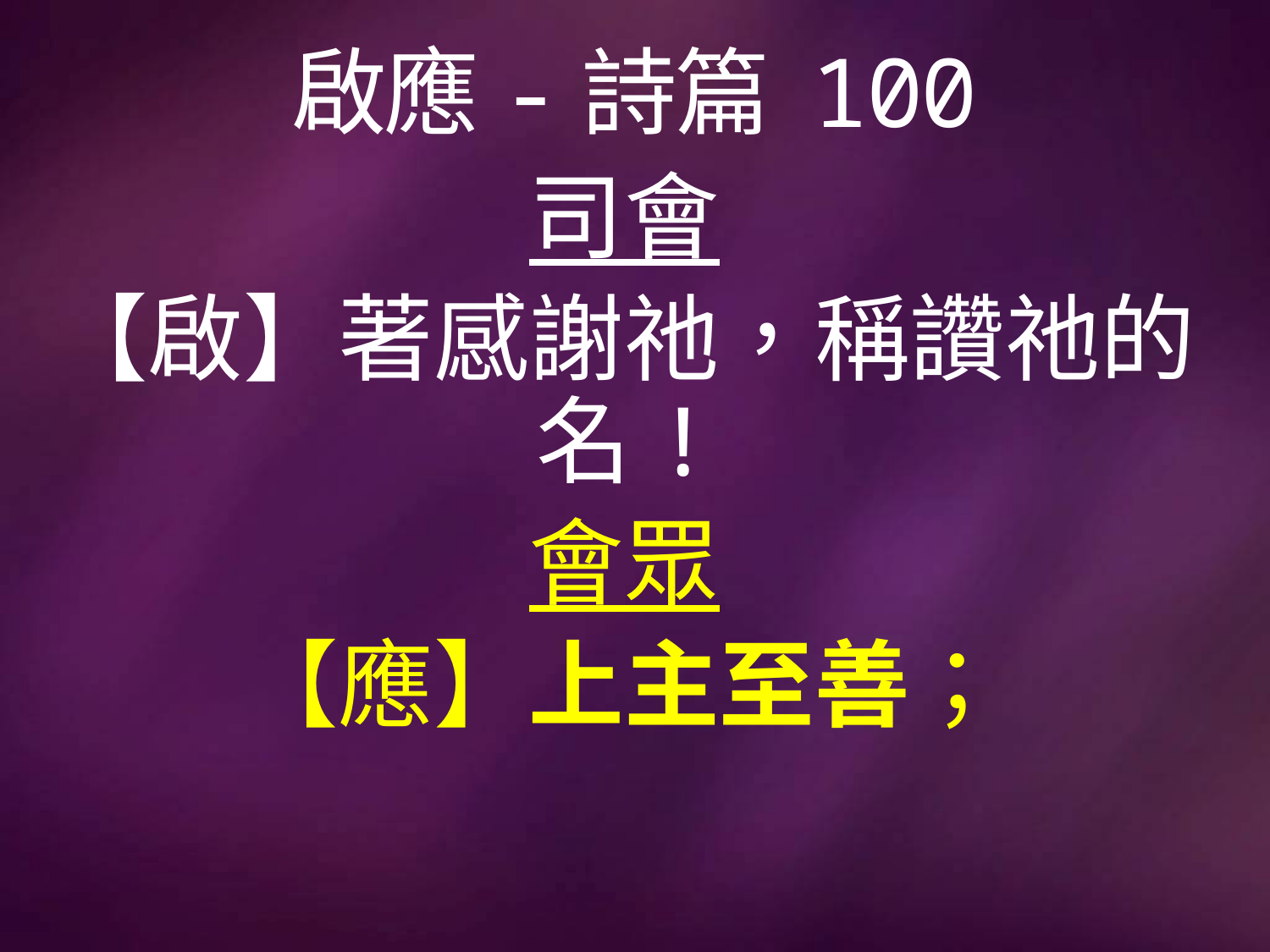

# 啟應-詩篇 100
司會
【啟】著感謝祂，稱讚祂的名!
會眾
【應】上主至善；